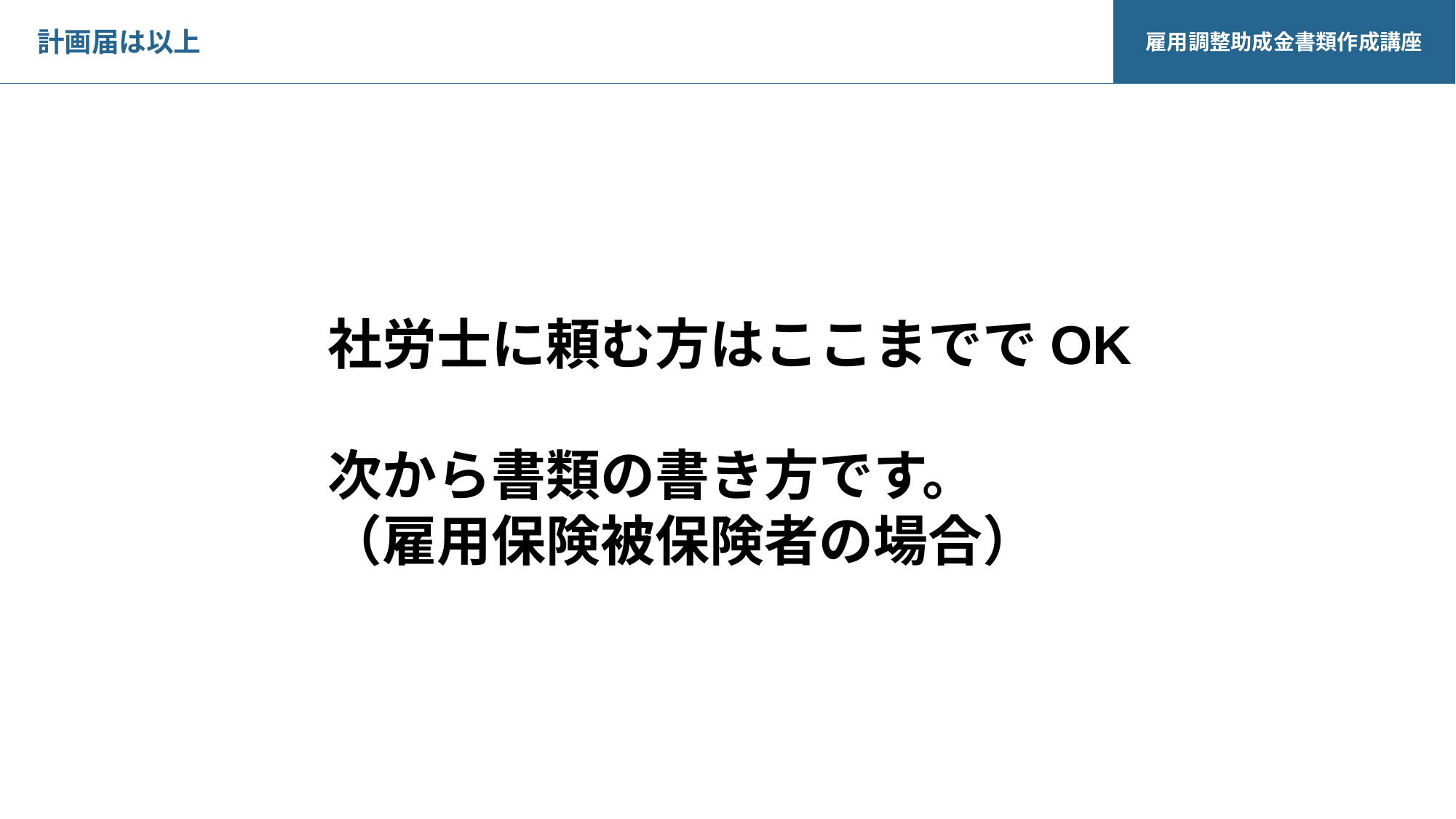

雇用調整助成金書類作成講座
計画届は以上
社労士に頼む方はここまででOK

次から書類の書き方です。
（雇用保険被保険者の場合）